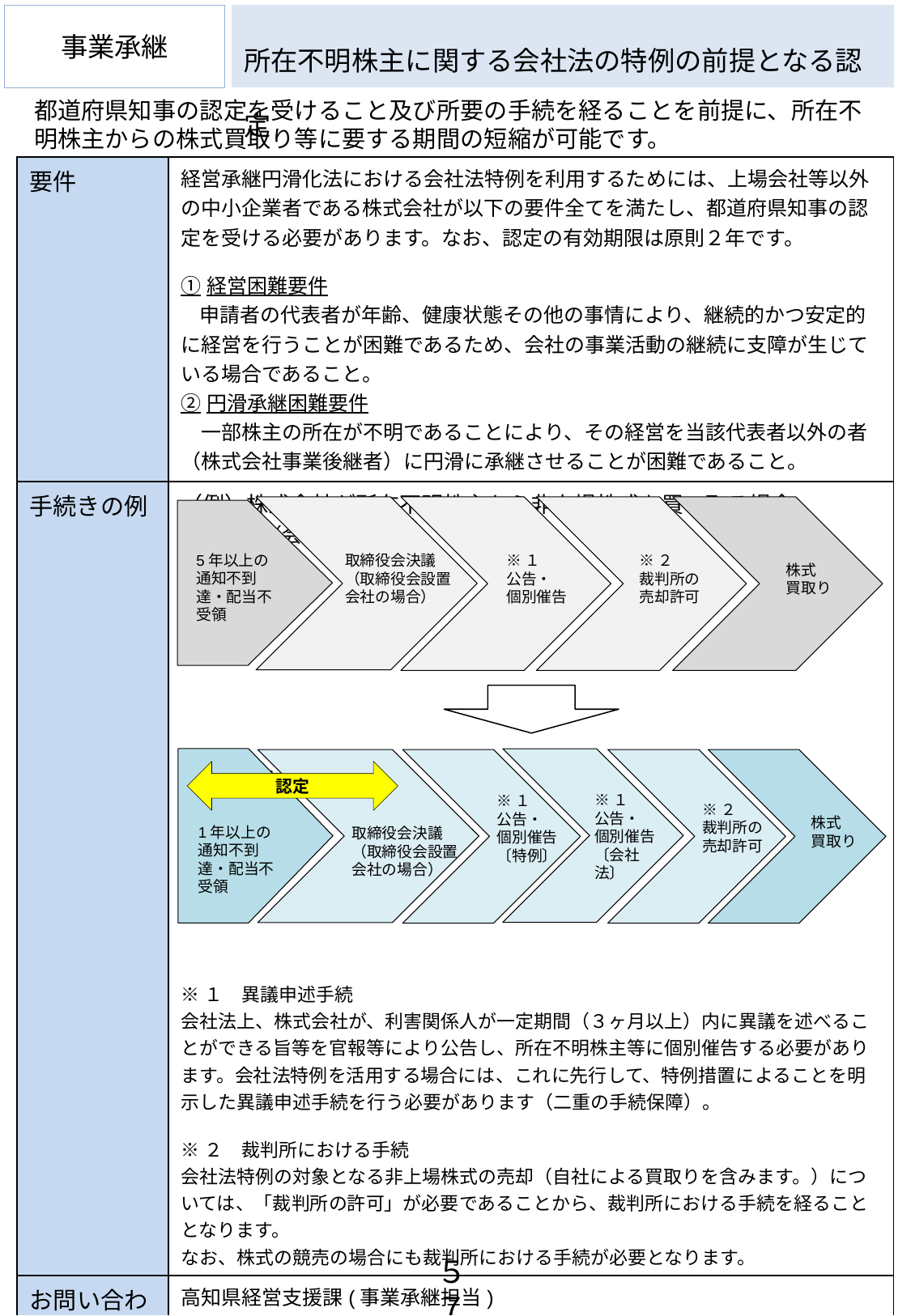

事業承継
所在不明株主に関する会社法の特例の前提となる認定
都道府県知事の認定を受けること及び所要の手続を経ることを前提に、所在不明株主からの株式買取り等に要する期間の短縮が可能です。
| 要件 | 経営承継円滑化法における会社法特例を利用するためには、上場会社等以外の中小企業者である株式会社が以下の要件全てを満たし、都道府県知事の認定を受ける必要があります。なお、認定の有効期限は原則２年です。 ①経営困難要件 　申請者の代表者が年齢、健康状態その他の事情により、継続的かつ安定的に経営を行うことが困難であるため、会社の事業活動の継続に支障が生じている場合であること。 ②円滑承継困難要件 　一部株主の所在が不明であることにより、その経営を当該代表者以外の者（株式会社事業後継者）に円滑に承継させることが困難であること。 |
| --- | --- |
| 手続きの例 | （例）株式会社が所在不明株主から非上場株式を買い取る場合 現行制度（会社法） 特例（認定を受けた場合） ※１　異議申述手続 会社法上、株式会社が、利害関係人が一定期間（３ヶ月以上）内に異議を述べることができる旨等を官報等により公告し、所在不明株主等に個別催告する必要があります。会社法特例を活用する場合には、これに先行して、特例措置によることを明示した異議申述手続を行う必要があります（二重の手続保障）。 ※２　裁判所における手続 会社法特例の対象となる非上場株式の売却（自社による買取りを含みます。）については、「裁判所の許可」が必要であることから、裁判所における手続を経ることとなります。 なお、株式の競売の場合にも裁判所における手続が必要となります。 |
| お問い合わせ先 | 高知県経営支援課(事業承継担当) TEL：088-823-9697　　　E-mail：150401@ken.pref.kochi.lg.jp URL：https://www.pref.kochi.lg.jp/doc/2018092500252/ |

5年以上の
通知不到達・配当不受領
取締役会決議
（取締役会設置会社の場合）
※１
公告・
個別催告
※２
裁判所の
売却許可
株式
買取り

認定
※１
公告・
個別催告
〔会社法〕
※１
公告・
個別催告
〔特例〕
※２
裁判所の
売却許可
株式
買取り
1年以上の
通知不到達・配当不受領
取締役会決議
（取締役会設置会社の場合）
支援策のページのURLの記載をお願いします。作成していない場合は、課のURLの記載をお願いします。
５７